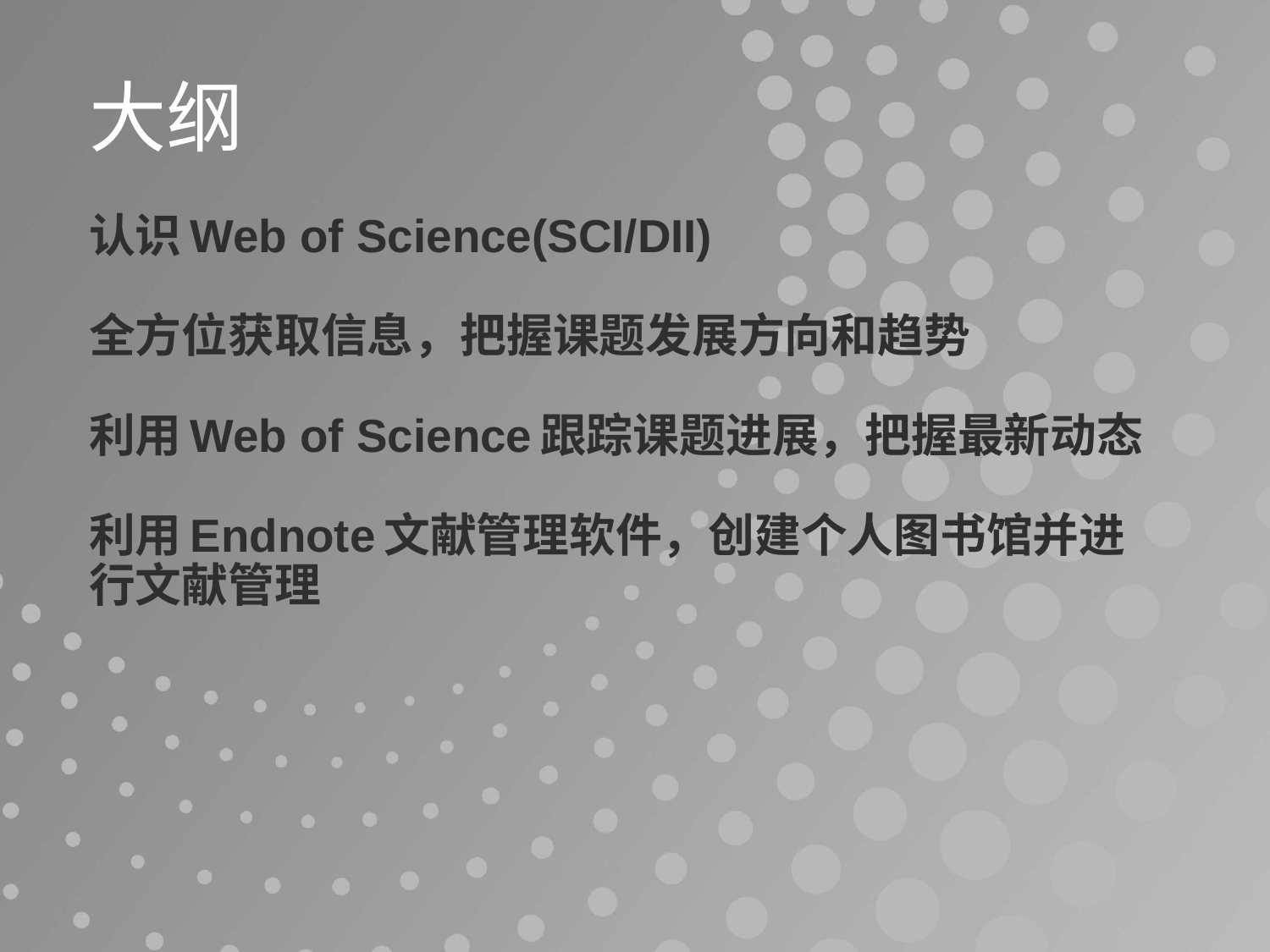

# 大纲 认识Web of Science(SCI/DII) 全方位获取信息，把握课题发展方向和趋势 利用Web of Science跟踪课题进展，把握最新动态 利用Endnote文献管理软件，创建个人图书馆并进行文献管理